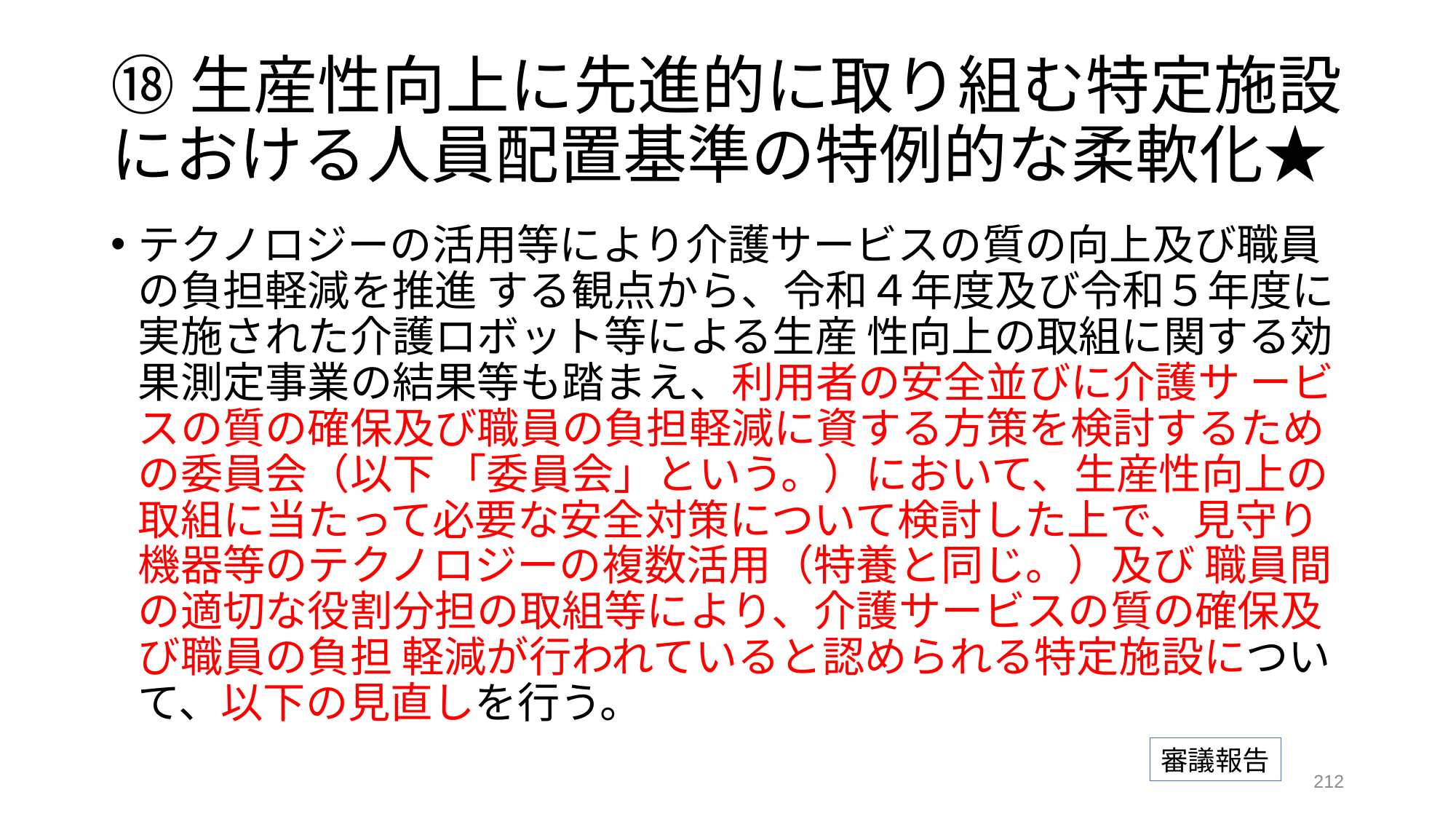

# ⑱生産性向上に先進的に取り組む特定施設における人員配置基準の特例的な柔軟化★
テクノロジーの活用等により介護サービスの質の向上及び職員の負担軽減を推進 する観点から、令和４年度及び令和５年度に実施された介護ロボット等による生産 性向上の取組に関する効果測定事業の結果等も踏まえ、利用者の安全並びに介護サ ービスの質の確保及び職員の負担軽減に資する方策を検討するための委員会（以下 「委員会」という。）において、生産性向上の取組に当たって必要な安全対策について検討した上で、見守り機器等のテクノロジーの複数活用（特養と同じ。）及び 職員間の適切な役割分担の取組等により、介護サービスの質の確保及び職員の負担 軽減が行われていると認められる特定施設について、以下の見直しを行う。
審議報告
212